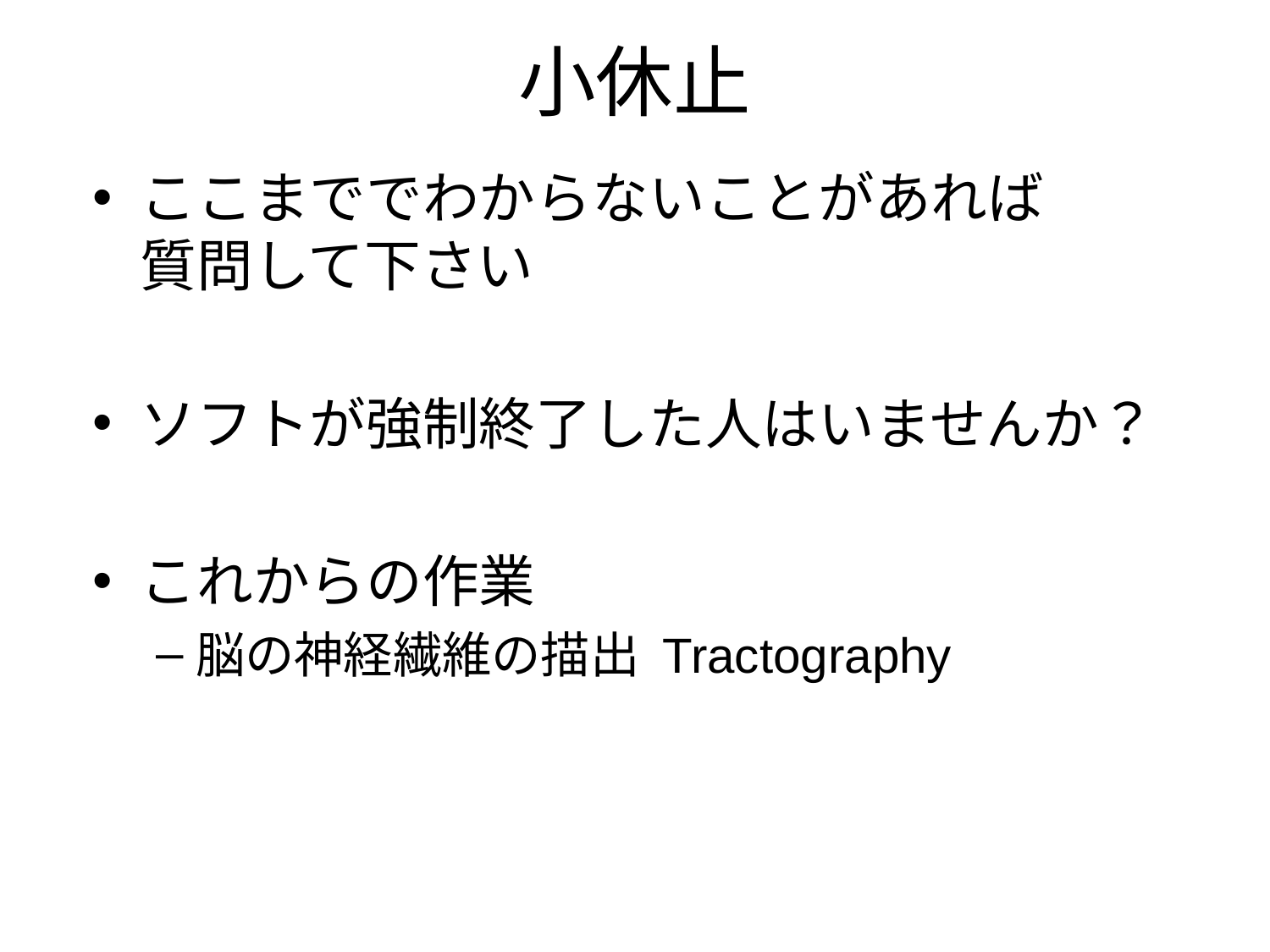

# 小休止
ここまででわからないことがあれば
質問して下さい

ソフトが強制終了した人はいませんか？

これからの作業
脳の神経繊維の描出 Tractography